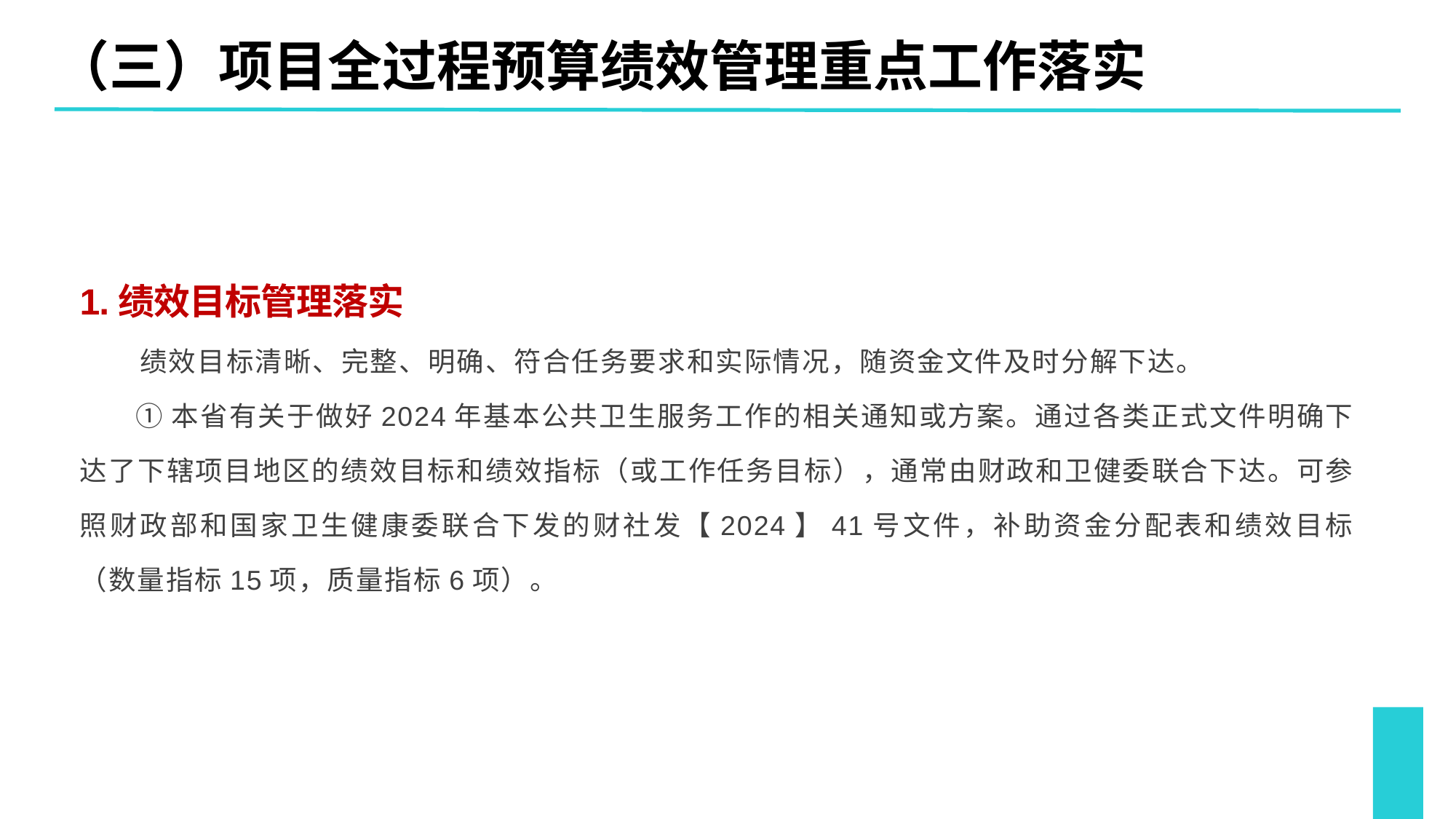

（三）项目全过程预算绩效管理重点工作落实
1.绩效目标管理落实
       绩效目标清晰、完整、明确、符合任务要求和实际情况，随资金文件及时分解下达。
       ①本省有关于做好2024年基本公共卫生服务工作的相关通知或方案。通过各类正式文件明确下达了下辖项目地区的绩效目标和绩效指标（或工作任务目标），通常由财政和卫健委联合下达。可参照财政部和国家卫生健康委联合下发的财社发【2024】41号文件，补助资金分配表和绩效目标（数量指标15项，质量指标6项）。